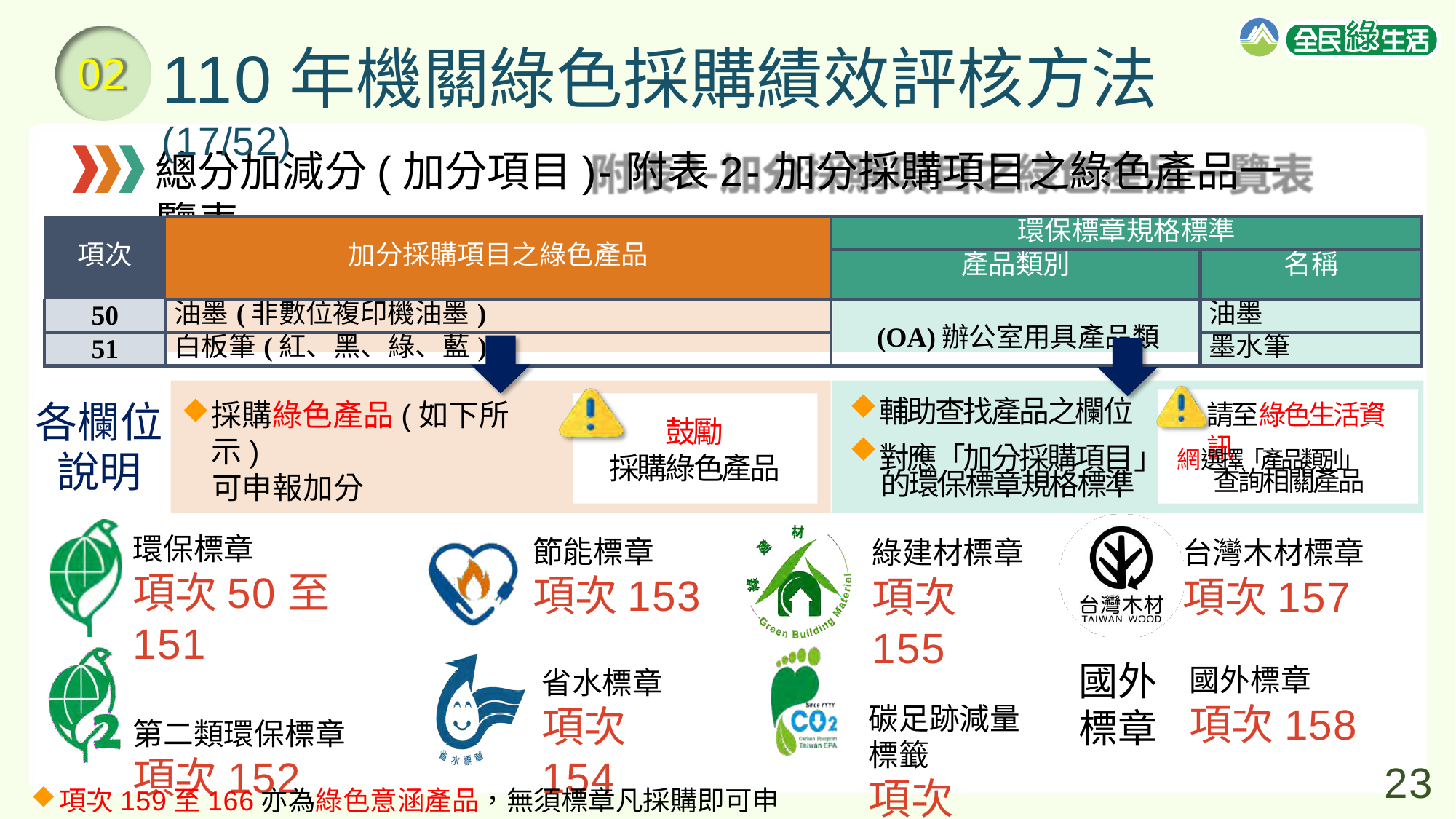

# 110年機關綠色採購績效評核方法(17/52)
02

總分加減分(加分項目)-附表2-加分採購項目之綠色產品一覽表

| 項次 | 加分採購項目之綠色產品 | 環保標章規格標準 |  |
| --- | --- | --- | --- |
|  |  | 產品類別 | 名稱 |
| 50 | 油墨(非數位複印機油墨) | (OA)辦公室用具產品類 | 油墨 |
| 51 | 白板筆(紅、黑、綠、藍) |  | 墨水筆 |

輔助查找產品之欄位
各欄位 說明
採購綠色產品(如下所示)
可申報加分
請至綠色生活資訊
鼓勵
採購綠色產品
對應「加分採購項目」 網選擇「產品類別」
查詢相關產品
的環保標章規格標準

環保標章
項次50至151
第二類環保標章
項次152
節能標章
項次153
省水標章
項次154
綠建材標章
項次155
碳足跡減量 標籤
項次156
台灣木材標章
項次157
國外標章
項次158

國外 標章
23
項次159至166亦為綠色意涵產品，無須標章凡採購即可申報